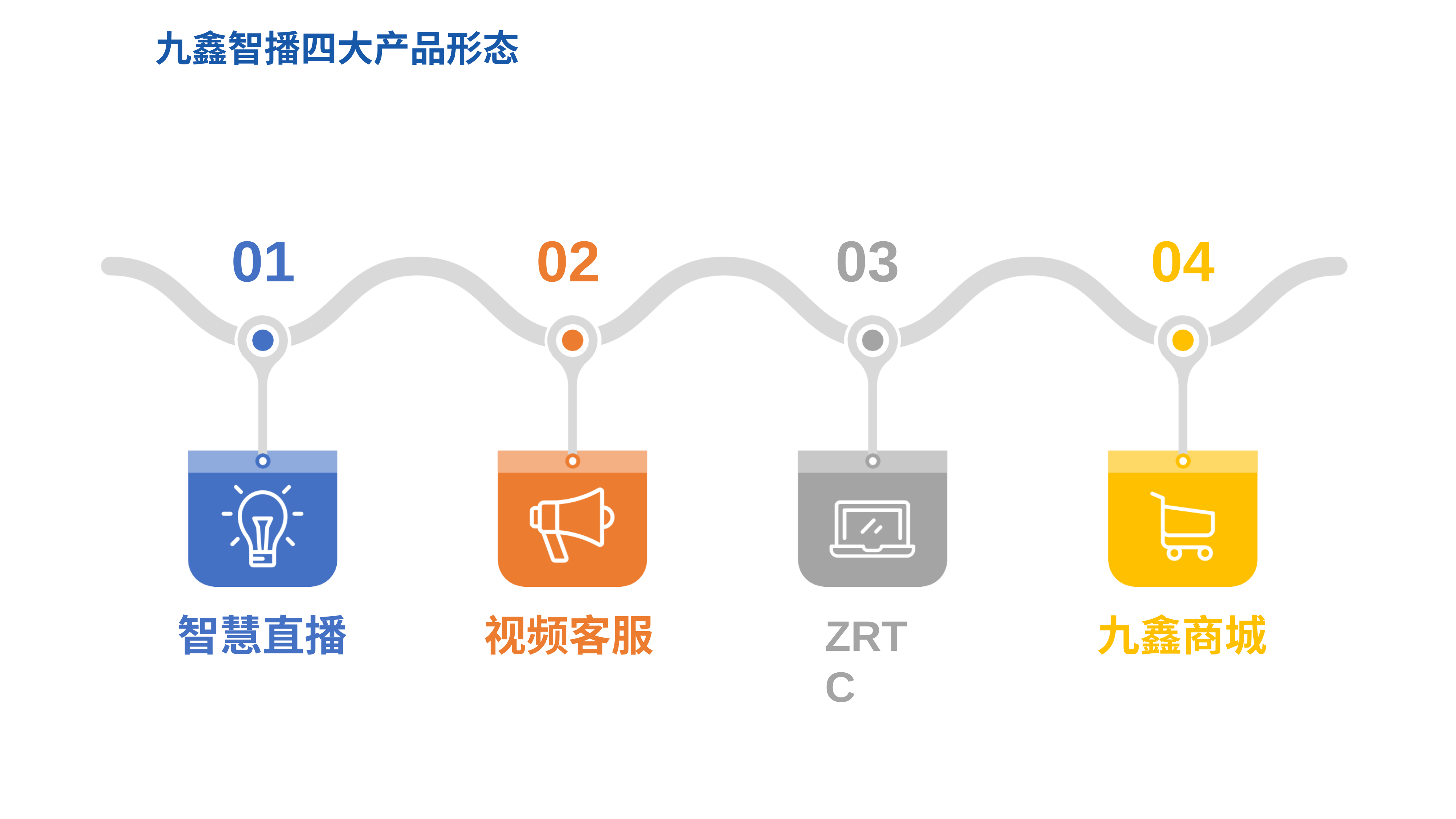

九鑫智播四大产品形态
# 01
02
03
04

智慧直播
视频客服
ZRTC
九鑫商城